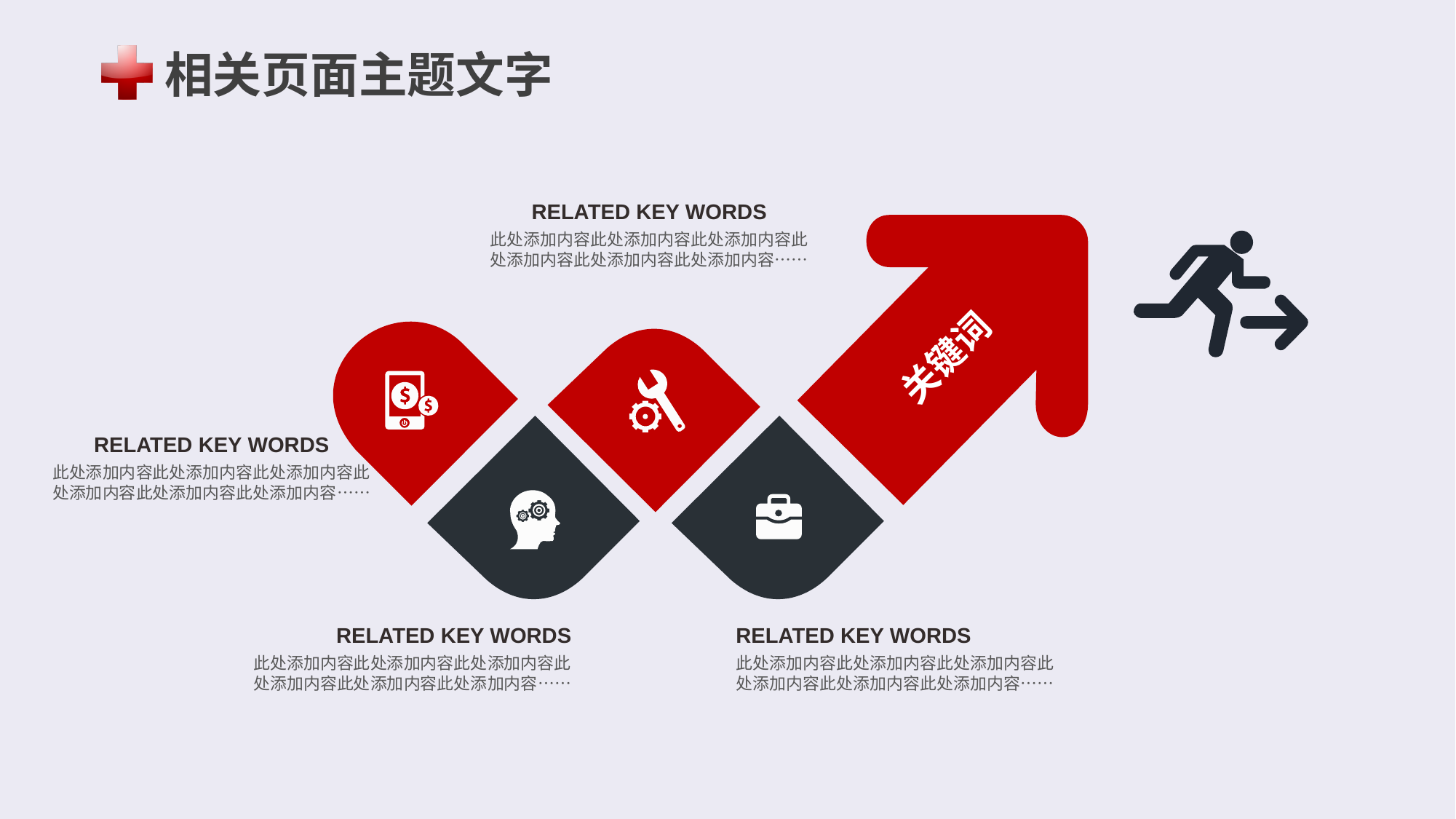

相关页面主题文字
RELATED KEY WORDS

关键词
此处添加内容此处添加内容此处添加内容此处添加内容此处添加内容此处添加内容……

RELATED KEY WORDS
此处添加内容此处添加内容此处添加内容此处添加内容此处添加内容此处添加内容……

RELATED KEY WORDS
RELATED KEY WORDS
此处添加内容此处添加内容此处添加内容此处添加内容此处添加内容此处添加内容……
此处添加内容此处添加内容此处添加内容此处添加内容此处添加内容此处添加内容……